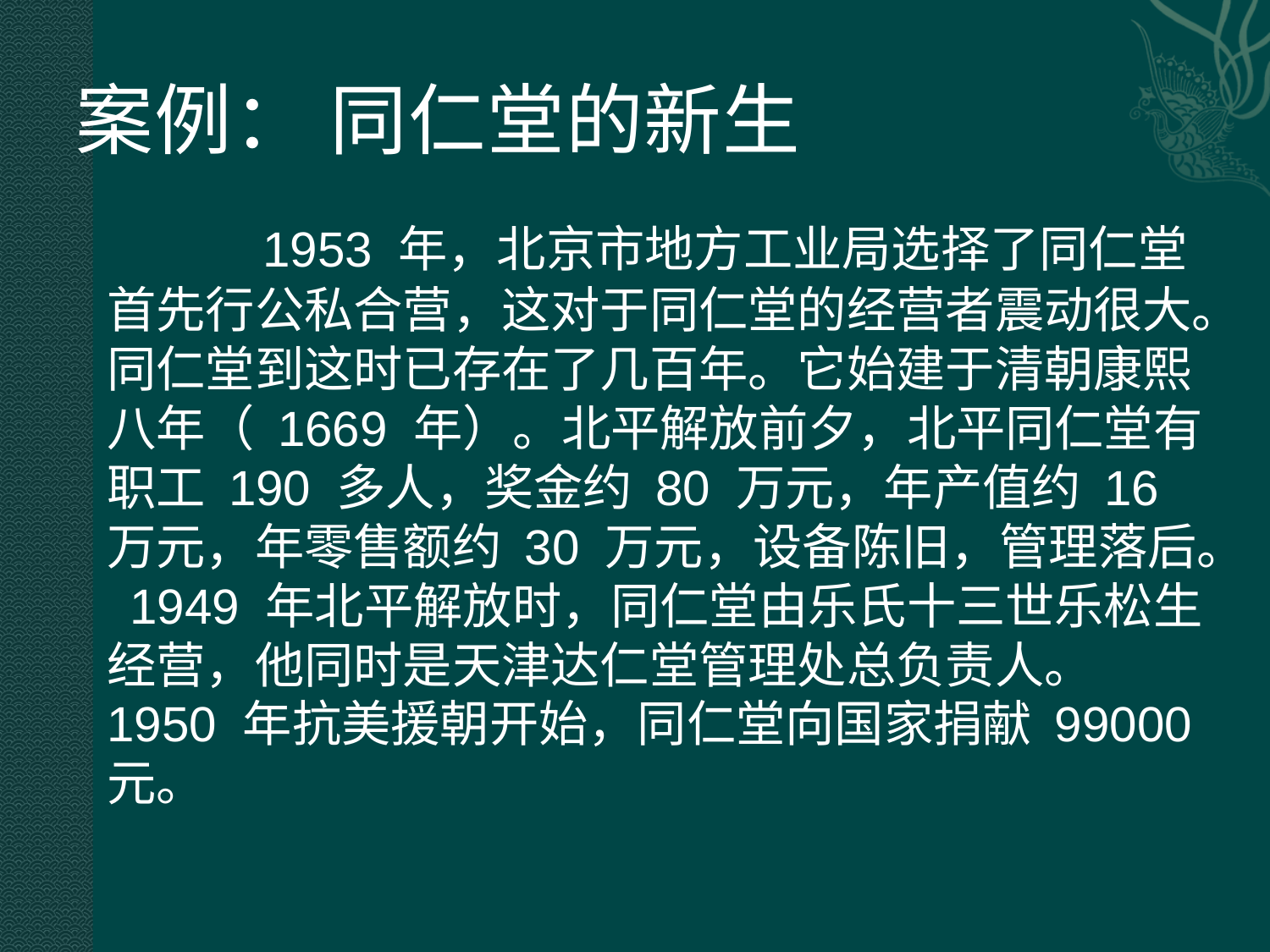

# 案例： 同仁堂的新生
      1953 年，北京市地方工业局选择了同仁堂首先行公私合营，这对于同仁堂的经营者震动很大。同仁堂到这时已存在了几百年。它始建于清朝康熙八年（ 1669 年）。北平解放前夕，北平同仁堂有职工 190 多人，奖金约 80 万元，年产值约 16 万元，年零售额约 30 万元，设备陈旧，管理落后。 1949 年北平解放时，同仁堂由乐氏十三世乐松生经营，他同时是天津达仁堂管理处总负责人。 1950 年抗美援朝开始，同仁堂向国家捐献 99000 元。